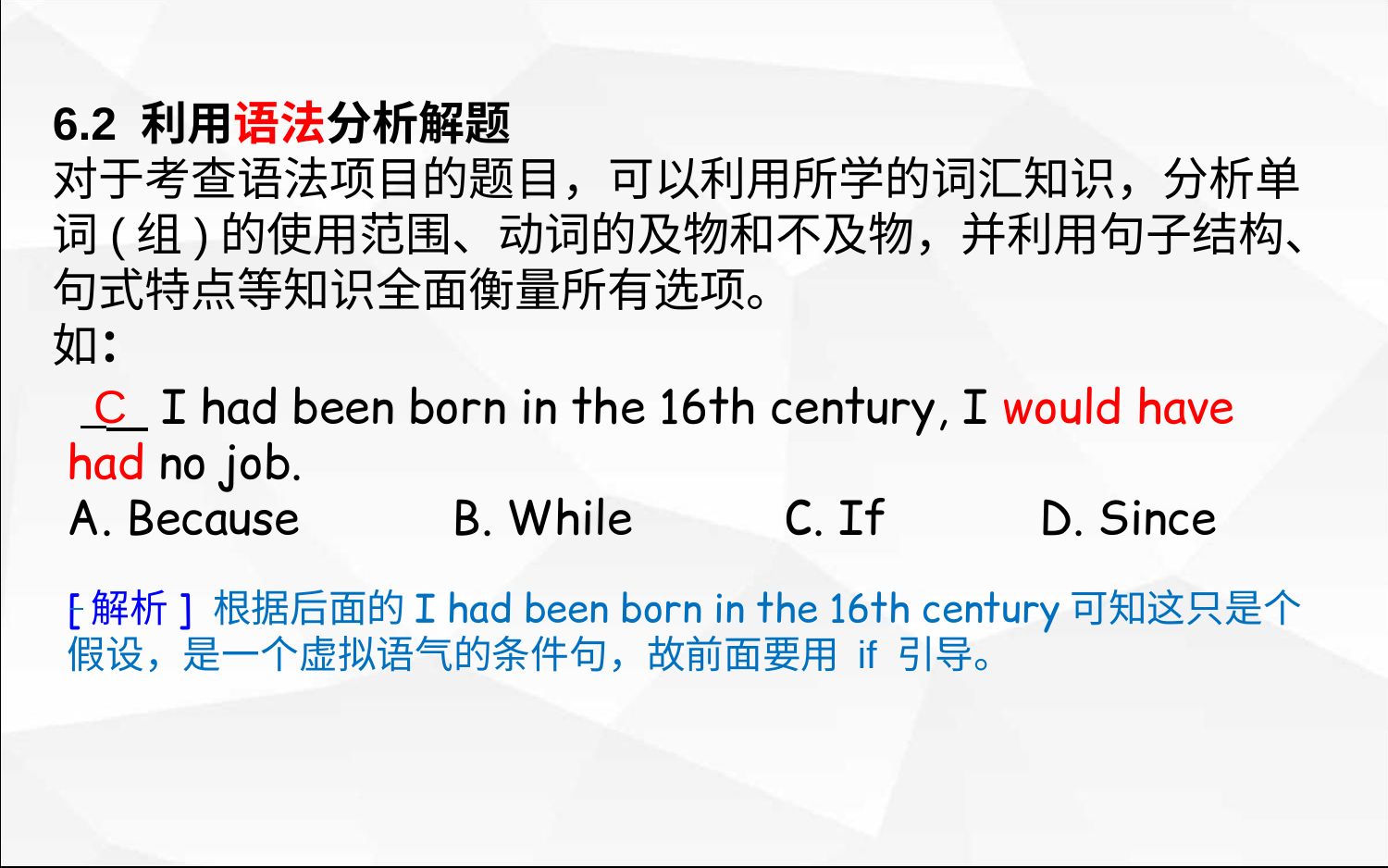

6.2 利用语法分析解题
对于考查语法项目的题目，可以利用所学的词汇知识，分析单词(组)的使用范围、动词的及物和不及物，并利用句子结构、句式特点等知识全面衡量所有选项。
如：

       I had been born in the 16th century, I would have had no job.
A. Because           B. While           C. If           D. Since
C

[解析] 根据后面的I had been born in the 16th century可知这只是个假设，是一个虚拟语气的条件句，故前面要用 if 引导。